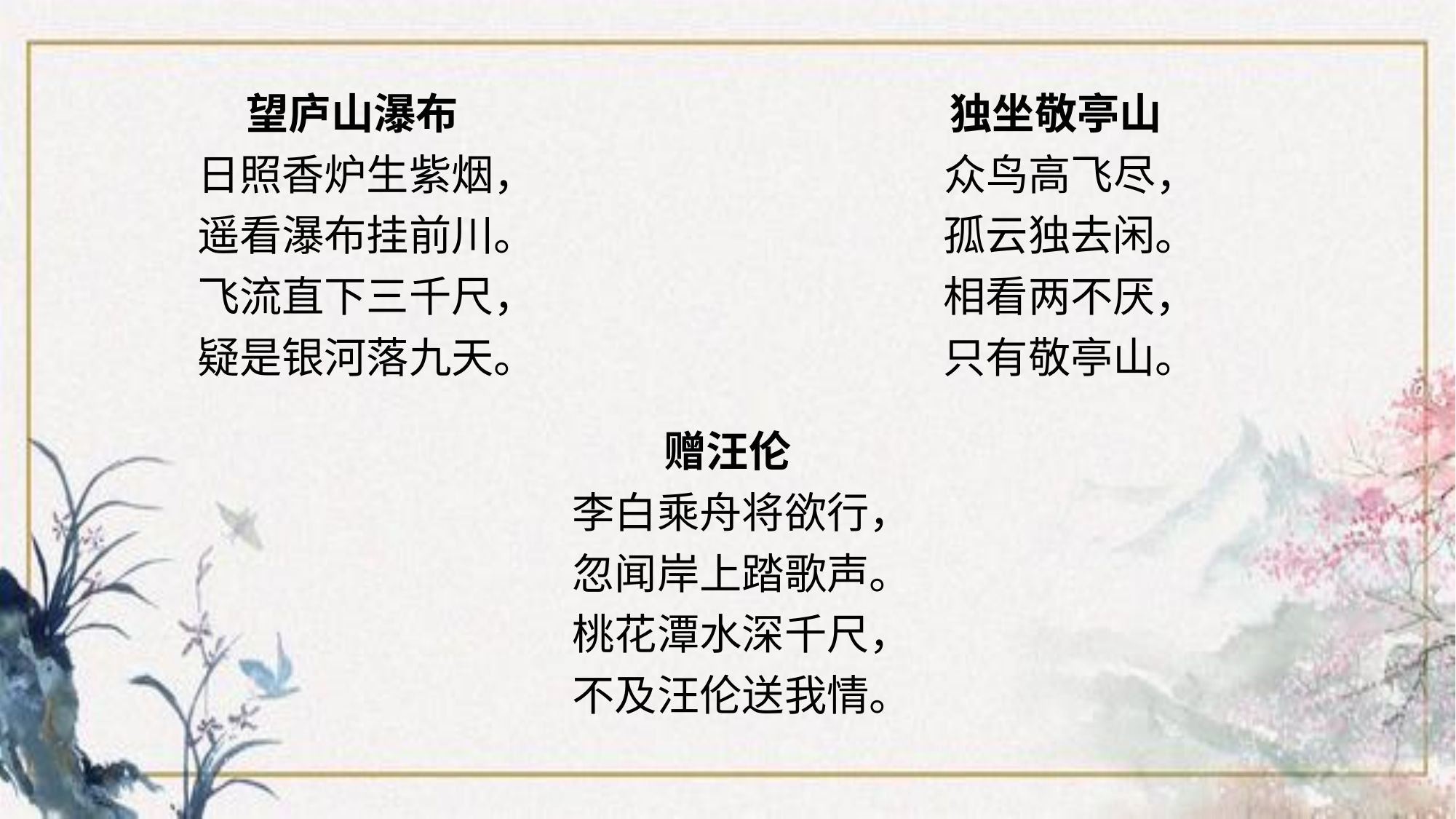

望庐山瀑布
  日照香炉生紫烟，
  遥看瀑布挂前川。
  飞流直下三千尺，
  疑是银河落九天。
独坐敬亭山
  众鸟高飞尽，
  孤云独去闲。
  相看两不厌，
  只有敬亭山。
赠汪伦
  李白乘舟将欲行，
  忽闻岸上踏歌声。
  桃花潭水深千尺，
  不及汪伦送我情。